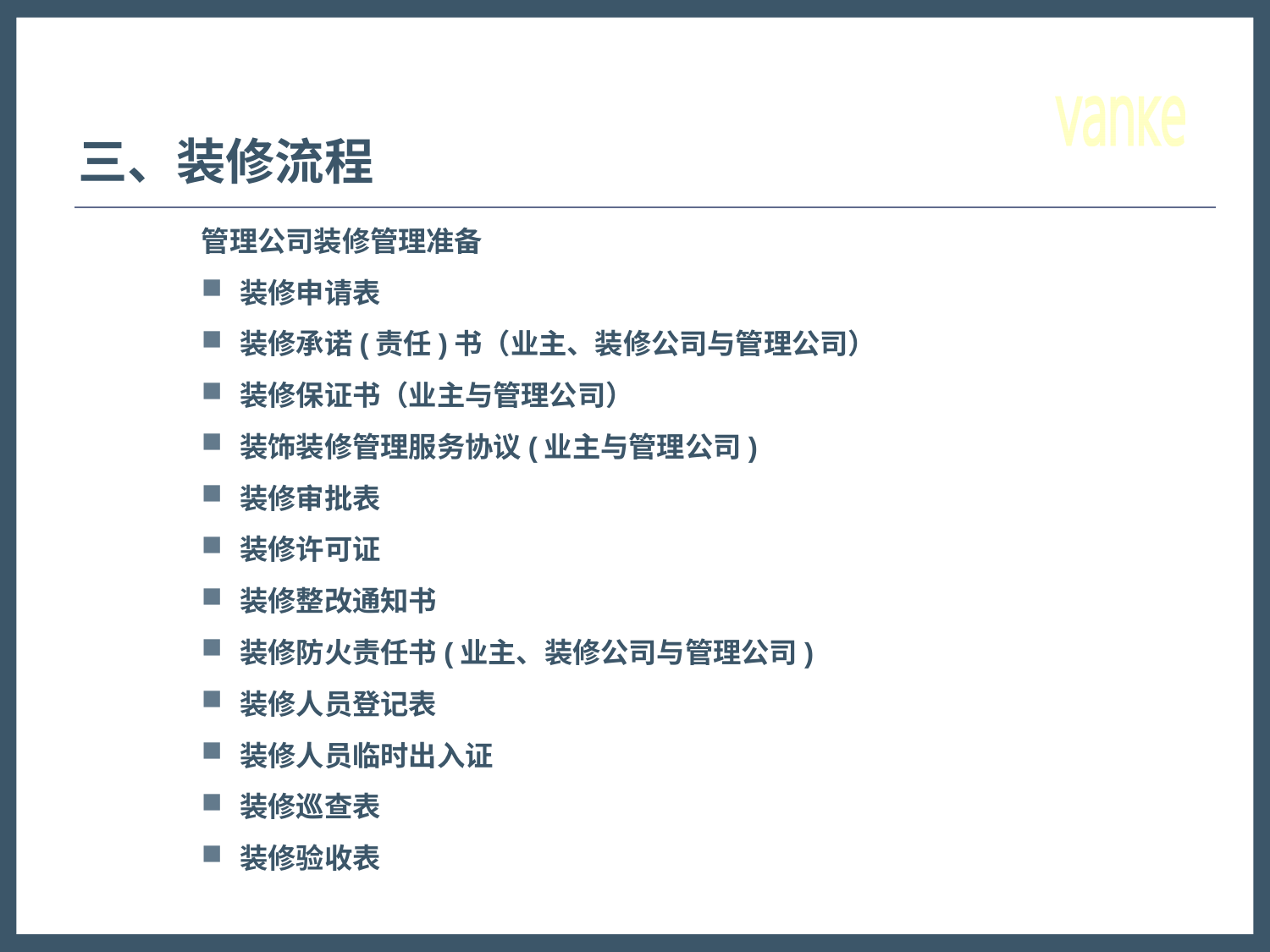

# 三、装修流程
管理公司装修管理准备
装修申请表
装修承诺(责任)书（业主、装修公司与管理公司）
装修保证书（业主与管理公司）
装饰装修管理服务协议(业主与管理公司)
装修审批表
装修许可证
装修整改通知书
装修防火责任书(业主、装修公司与管理公司)
装修人员登记表
装修人员临时出入证
装修巡查表
装修验收表